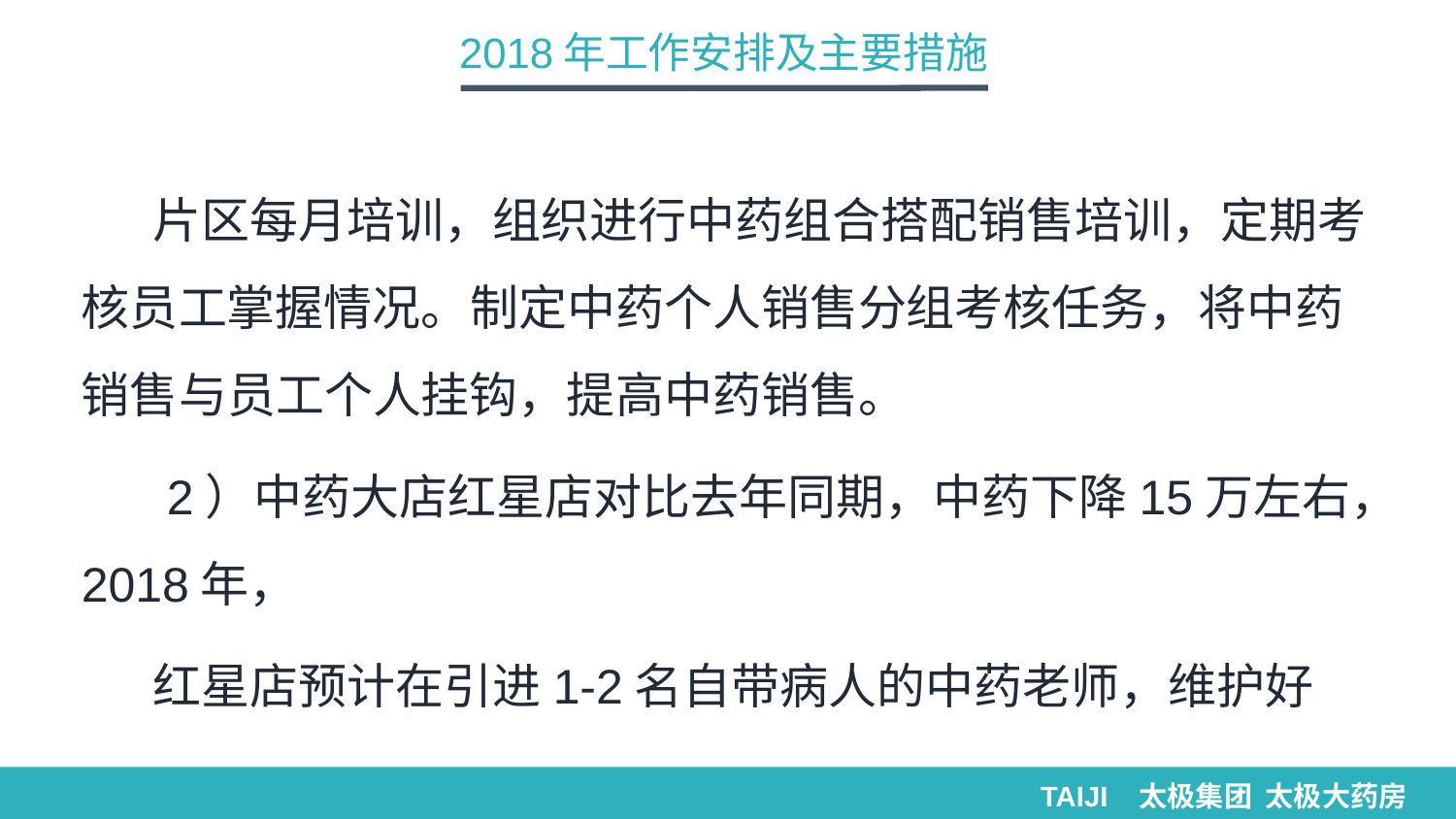

2018年工作安排及主要措施
片区每月培训，组织进行中药组合搭配销售培训，定期考核员工掌握情况。制定中药个人销售分组考核任务，将中药销售与员工个人挂钩，提高中药销售。
 2）中药大店红星店对比去年同期，中药下降15万左右，2018年，
红星店预计在引进1-2名自带病人的中药老师，维护好

TAIJI   太极集团  太极大药房